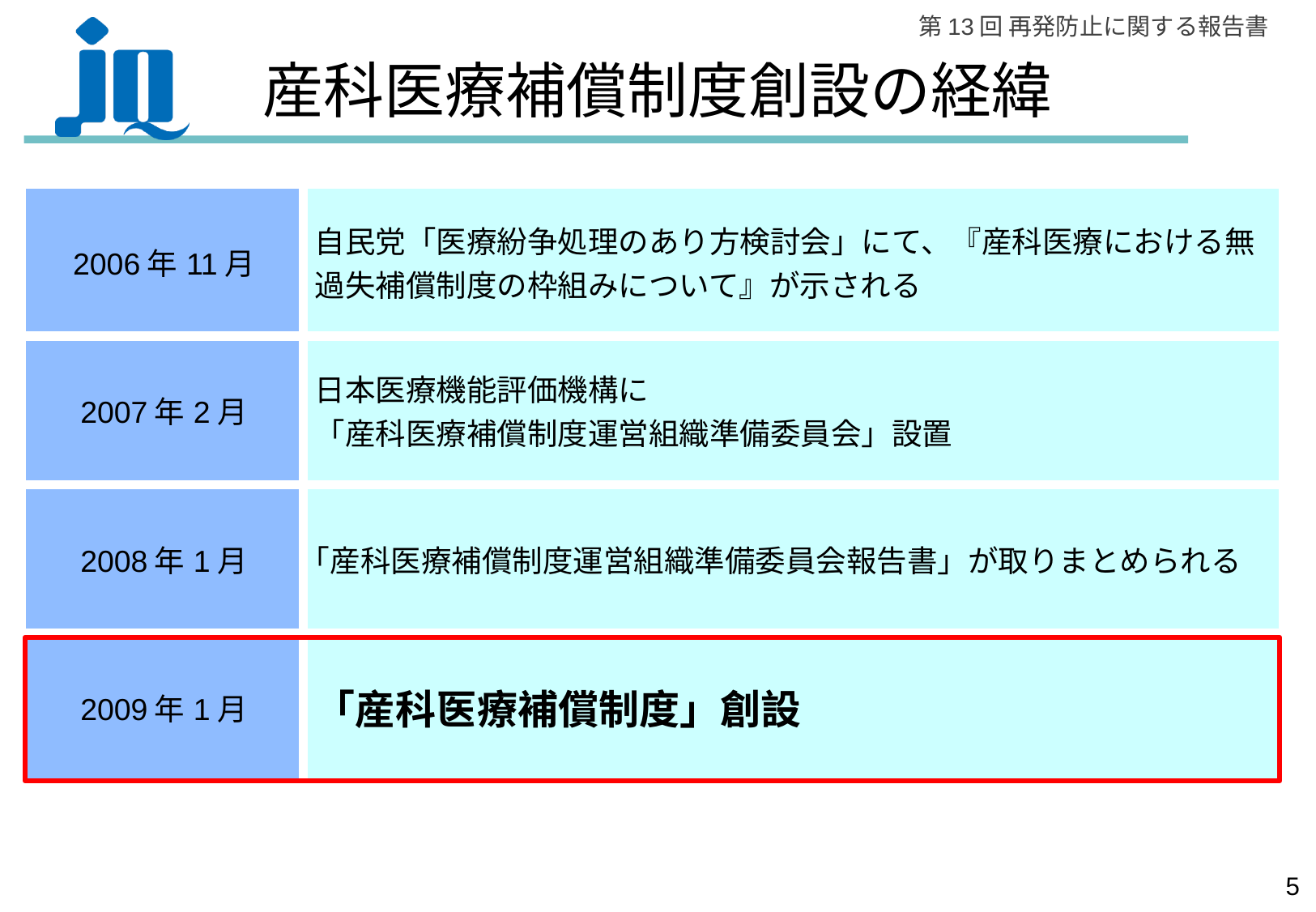

産科医療補償制度創設の経緯
| 2006年11月 | 自民党「医療紛争処理のあり方検討会」にて、『産科医療における無過失補償制度の枠組みについて』が示される |
| --- | --- |
| 2007年2月 | 日本医療機能評価機構に 「産科医療補償制度運営組織準備委員会」設置 |
| 2008年1月 | ｢産科医療補償制度運営組織準備委員会報告書」が取りまとめられる |
| 2009年1月 | 「産科医療補償制度」創設 |

5